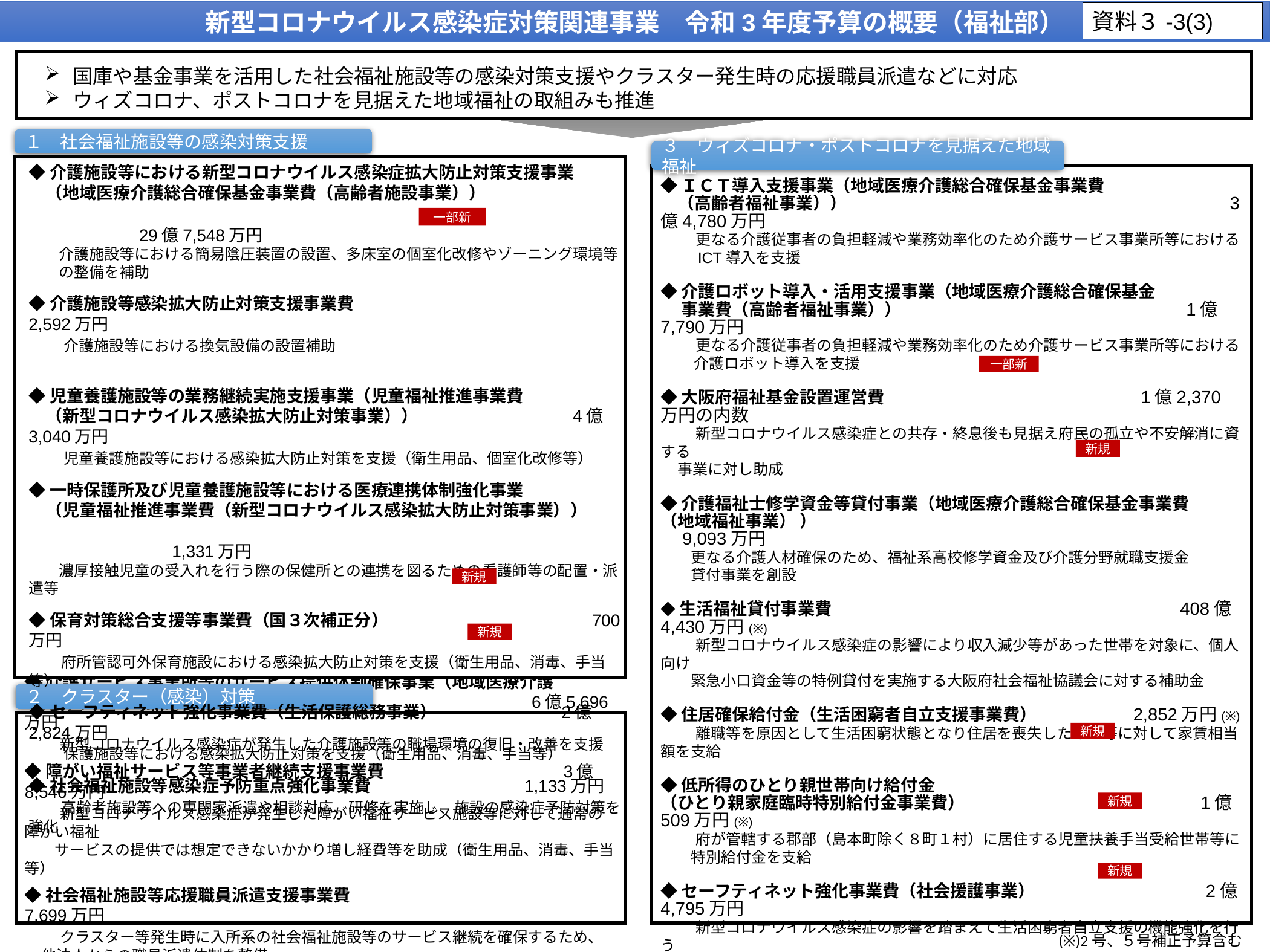

新型コロナウイルス感染症対策関連事業　令和3年度予算の概要（福祉部）
資料３-3(3)

国庫や基金事業を活用した社会福祉施設等の感染対策支援やクラスター発生時の応援職員派遣などに対応
ウィズコロナ、ポストコロナを見据えた地域福祉の取組みも推進

１　社会福祉施設等の感染対策支援

◆介護施設等における新型コロナウイルス感染症拡大防止対策支援事業
　（地域医療介護総合確保基金事業費（高齢者施設事業））
　　　　　　　　　　　　　　　　　　　　　　　　　　　　　　  　　　　　　　　　29億7,548万円
　　介護施設等における簡易陰圧装置の設置、多床室の個室化改修やゾーニング環境等
　　の整備を補助

◆介護施設等感染拡大防止対策支援事業費　　　　　　　　　　　　 　   　2,592万円
　　介護施設等における換気設備の設置補助

◆児童養護施設等の業務継続実施支援事業（児童福祉推進事業費
　（新型コロナウイルス感染拡大防止対策事業））  　　　　　 　　 　4億3,040万円
　　児童養護施設等における感染拡大防止対策を支援（衛生用品、個室化改修等）

◆一時保護所及び児童養護施設等における医療連携体制強化事業
　（児童福祉推進事業費（新型コロナウイルス感染拡大防止対策事業））
　　　　　　　　　　　　　　　　　　　　　　　　　　　　　　　　      　　　　　　　　 　1,331万円
　　濃厚接触児童の受入れを行う際の保健所との連携を図るための看護師等の配置・派遣等

◆保育対策総合支援等事業費（国３次補正分）　　　　　　    　　    　　700万円
　　府所管認可外保育施設における感染拡大防止対策を支援（衛生用品、消毒、手当等）

◆セーフティネット強化事業費（生活保護総務事業）　　　　　     　2億2,824万円
　　保護施設等における感染拡大防止対策を支援（衛生用品、消毒、手当等）

◆社会福祉施設等感染症予防重点強化事業費   　　  　　            　1,133万円
　　高齢者施設等への専門家派遣や相談対応、研修を実施し、施設の感染症予防対策を強化

３　ウィズコロナ・ポストコロナを見据えた地域福祉

◆ＩＣＴ導入支援事業（地域医療介護総合確保基金事業費
　（高齢者福祉事業））　　　　　　　　　　　　　　　　　  　　　　3億4,780万円
　　更なる介護従事者の負担軽減や業務効率化のため介護サービス事業所等における
　　 ICT導入を支援

◆介護ロボット導入・活用支援事業（地域医療介護総合確保基金
　 事業費（高齢者福祉事業））　　　　 　　　　　　　  　　 　　1億7,790万円
　　更なる介護従事者の負担軽減や業務効率化のため介護サービス事業所等における
　　 介護ロボット導入を支援

◆大阪府福祉基金設置運営費　　　　　 　　　　　　　　　1億2,370万円の内数
　　新型コロナウイルス感染症との共存・終息後も見据え府民の孤立や不安解消に資する
    事業に対し助成

◆介護福祉士修学資金等貸付事業（地域医療介護総合確保基金事業費
（地域福祉事業） ）　 　　　　　　　  　　　　 　　　　　　    　　　　　9,093万円
　　更なる介護人材確保のため、福祉系高校修学資金及び介護分野就職支援金
　　貸付事業を創設

◆生活福祉貸付事業費　　　　　　　　　　　　　　　　 　　　 408億4,430万円(※)
　　新型コロナウイルス感染症の影響により収入減少等があった世帯を対象に、個人向け
　　緊急小口資金等の特例貸付を実施する大阪府社会福祉協議会に対する補助金

◆住居確保給付金（生活困窮者自立支援事業費）　　　　　 2,852万円(※)
　　離職等を原因として生活困窮状態となり住居を喪失したもの等に対して家賃相当額を支給

◆低所得のひとり親世帯向け給付金
（ひとり親家庭臨時特別給付金事業費）　　　　　　　　　　　　　 1億509万円(※)
　　府が管轄する郡部（島本町除く８町１村）に居住する児童扶養手当受給世帯等に
　　特別給付金を支給

◆セーフティネット強化事業費（社会援護事業）　　　　　　　　  　2億4,795万円
　　新型コロナウイルス感染症の影響を踏まえて生活困窮者自立支援の機能強化を行う
　　市町村への補助

◆セーフティネット強化事業費（障がい福祉事業） 　　　　　　 　　　 　375万円
　　SNSや電話等リモートでのひきこもり当事者等による支援を実施するための事業を行う
　　市町村への補助

◆セーフティネット強化事業費（地域福祉事業） 　　　　　　　　　　　 　90万円
　　 権利擁護支援の地域連携ネットワークにおける中核機関等の相談支援・体制整備について、
　　オンラインの活用を推進する市町村への補助

一部新
一部新
新規
新規
新規
２　クラスター（感染）対策
◆介護サービス事業所等のサービス提供体制確保事業（地域医療介護
   総合確保基金事業費（高齢者福祉事業）） 　　　　　  　     　　6億5,696万円
　　新型コロナウイルス感染症が発生した介護施設等の職場環境の復旧・改善を支援

◆障がい福祉サービス等事業者継続支援事業費　　　　　 　 　 　  　 3億8,546万円
　　新型コロナウイルス感染症が発生した障がい福祉サービス施設等に対して通常の障がい福祉
　　サービスの提供では想定できないかかり増し経費等を助成（衛生用品、消毒、手当等）

◆社会福祉施設等応援職員派遣支援事業費　　　　　　　   　    　　　　7,699万円
　　クラスター等発生時に入所系の社会福祉施設等のサービス継続を確保するため、
    他法人からの職員派遣体制を整備
新規
新規
新規
(※)2号、５号補正予算含む